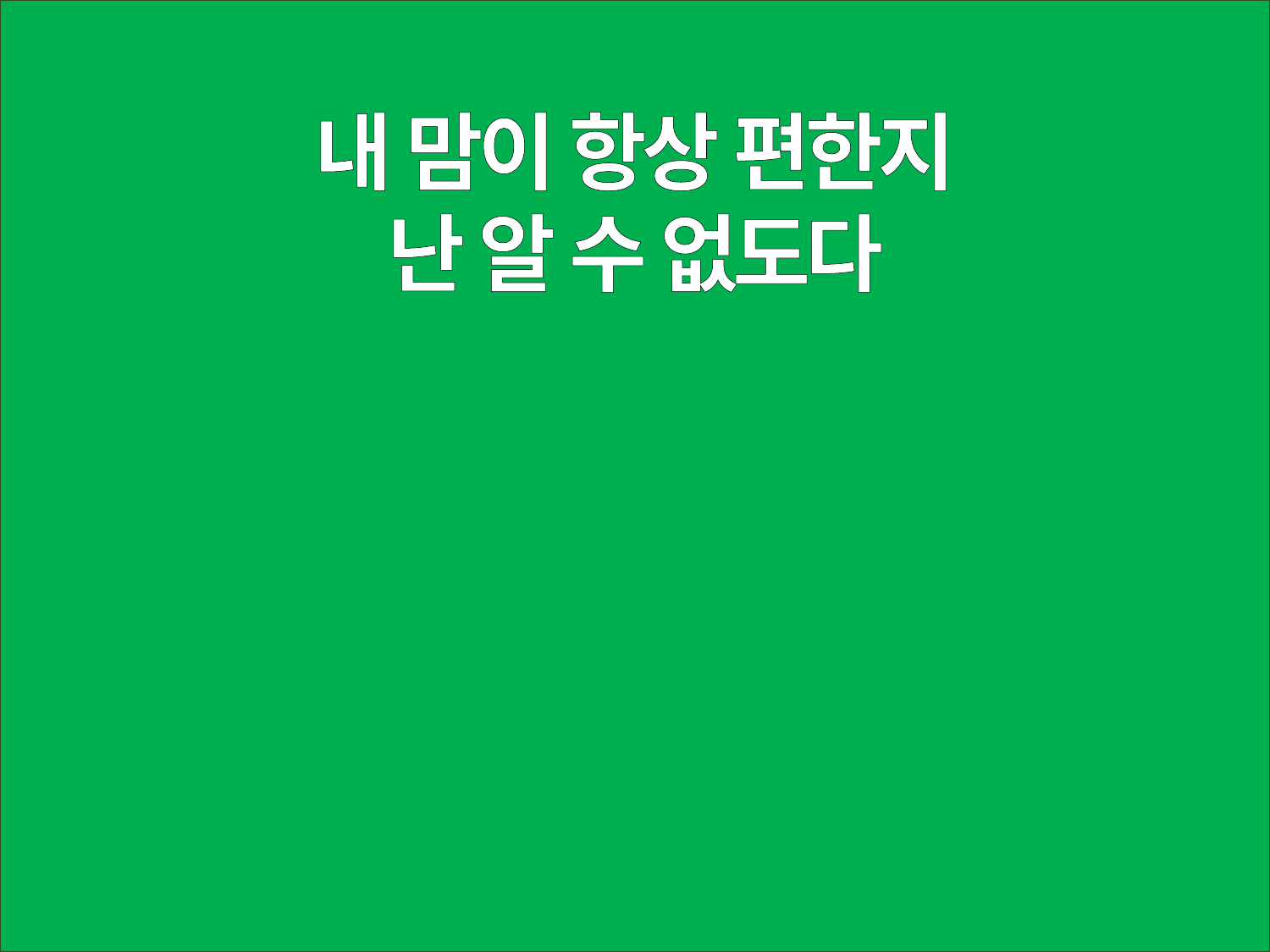

내 맘이 항상 편한지
난 알 수 없도다